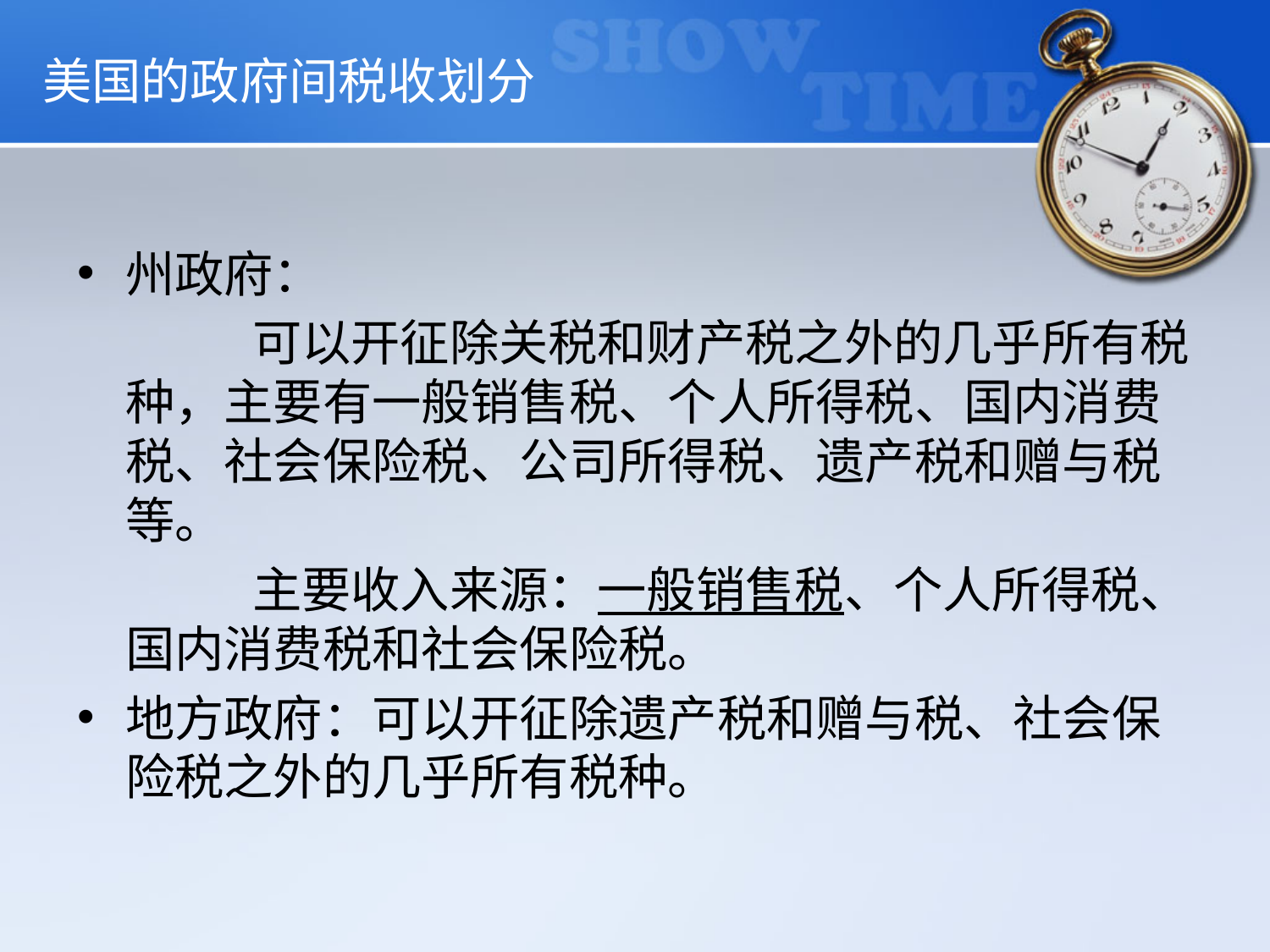

# 美国的政府间税收划分
州政府：
		可以开征除关税和财产税之外的几乎所有税种，主要有一般销售税、个人所得税、国内消费税、社会保险税、公司所得税、遗产税和赠与税等。
		主要收入来源：一般销售税、个人所得税、国内消费税和社会保险税。
地方政府：可以开征除遗产税和赠与税、社会保险税之外的几乎所有税种。